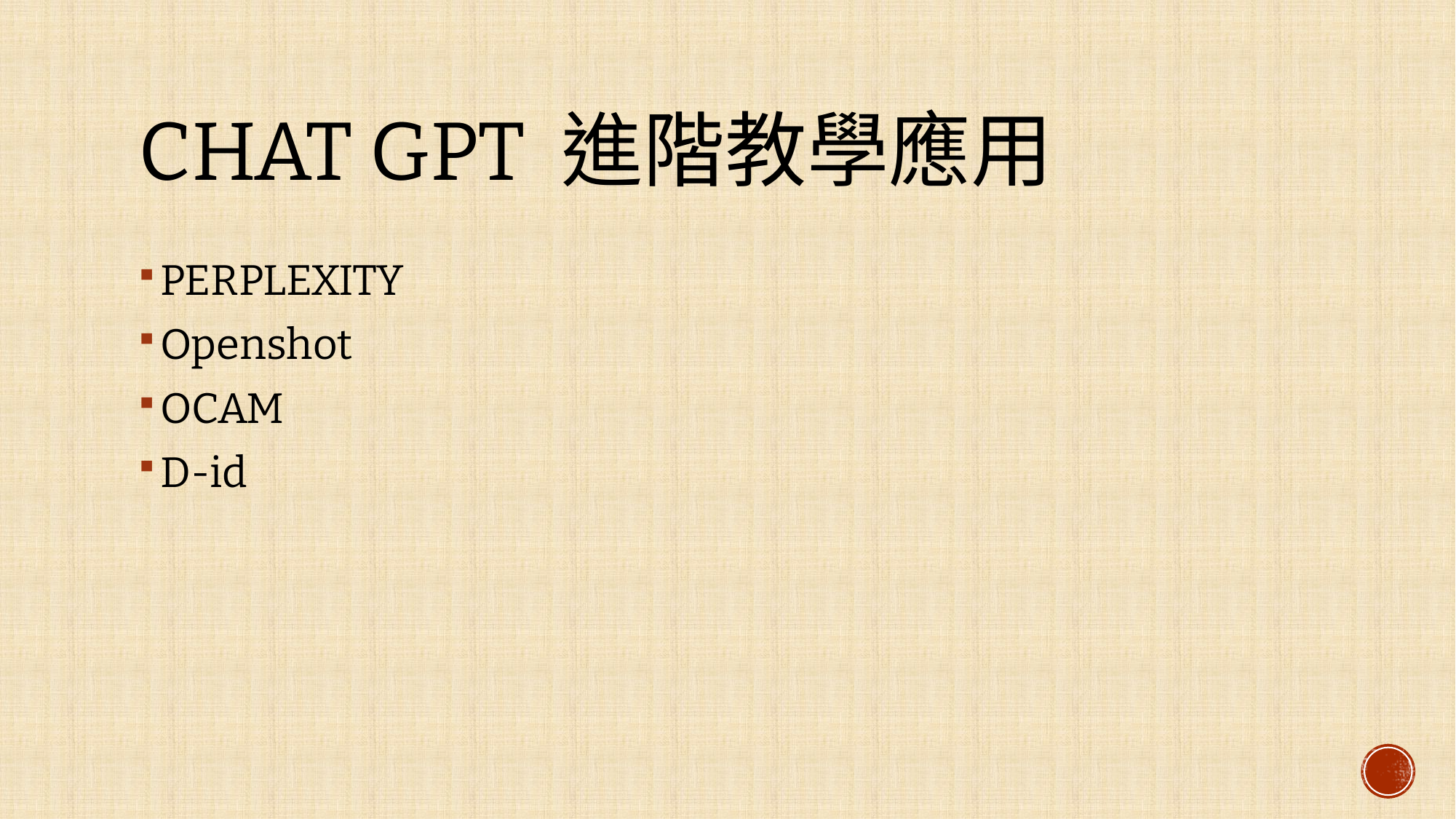

# CHAT GPT 進階教學應用
PERPLEXITY
Openshot
OCAM
D-id